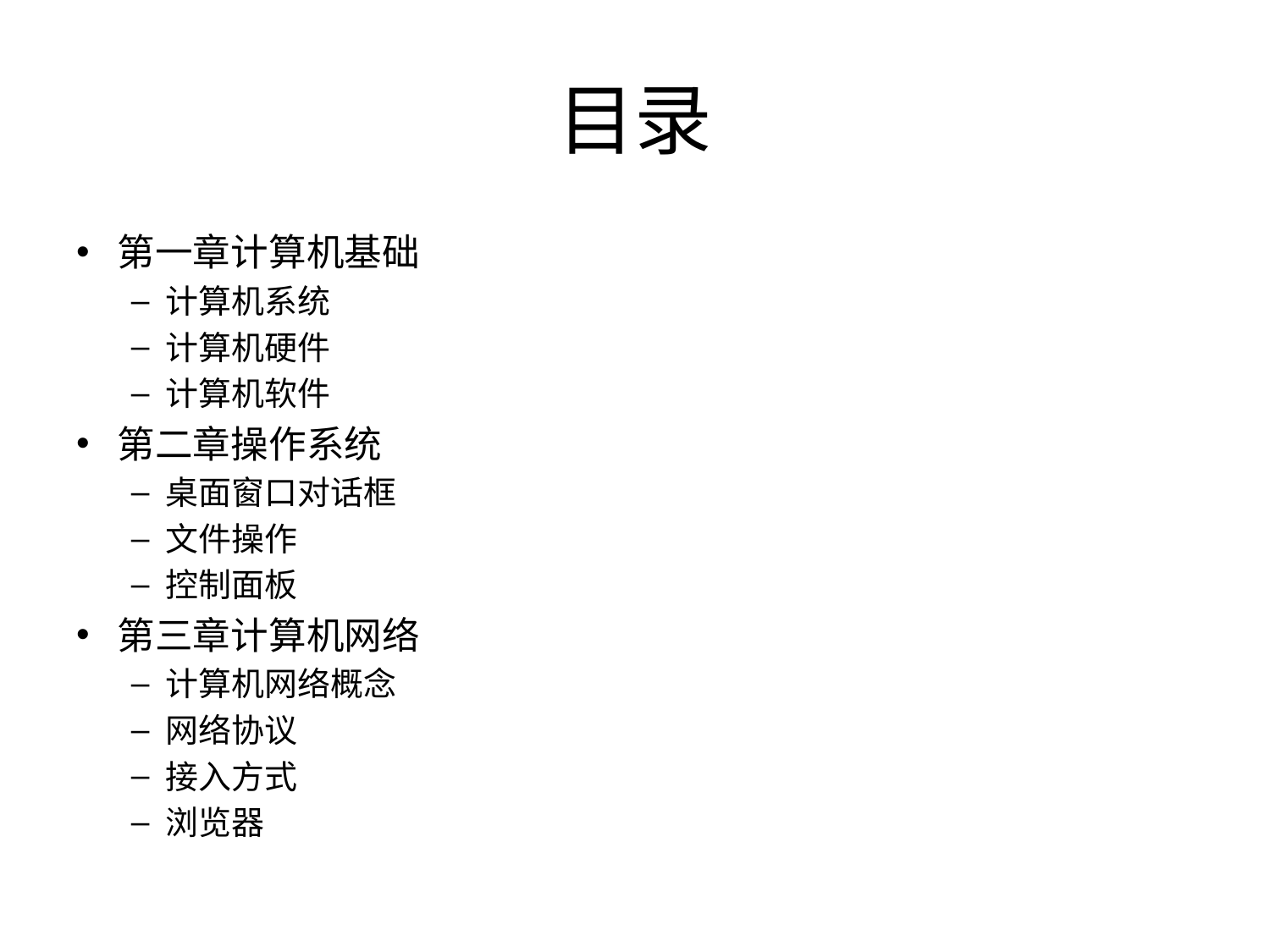

# 目录
第一章计算机基础
计算机系统
计算机硬件
计算机软件
第二章操作系统
桌面窗口对话框
文件操作
控制面板
第三章计算机网络
计算机网络概念
网络协议
接入方式
浏览器